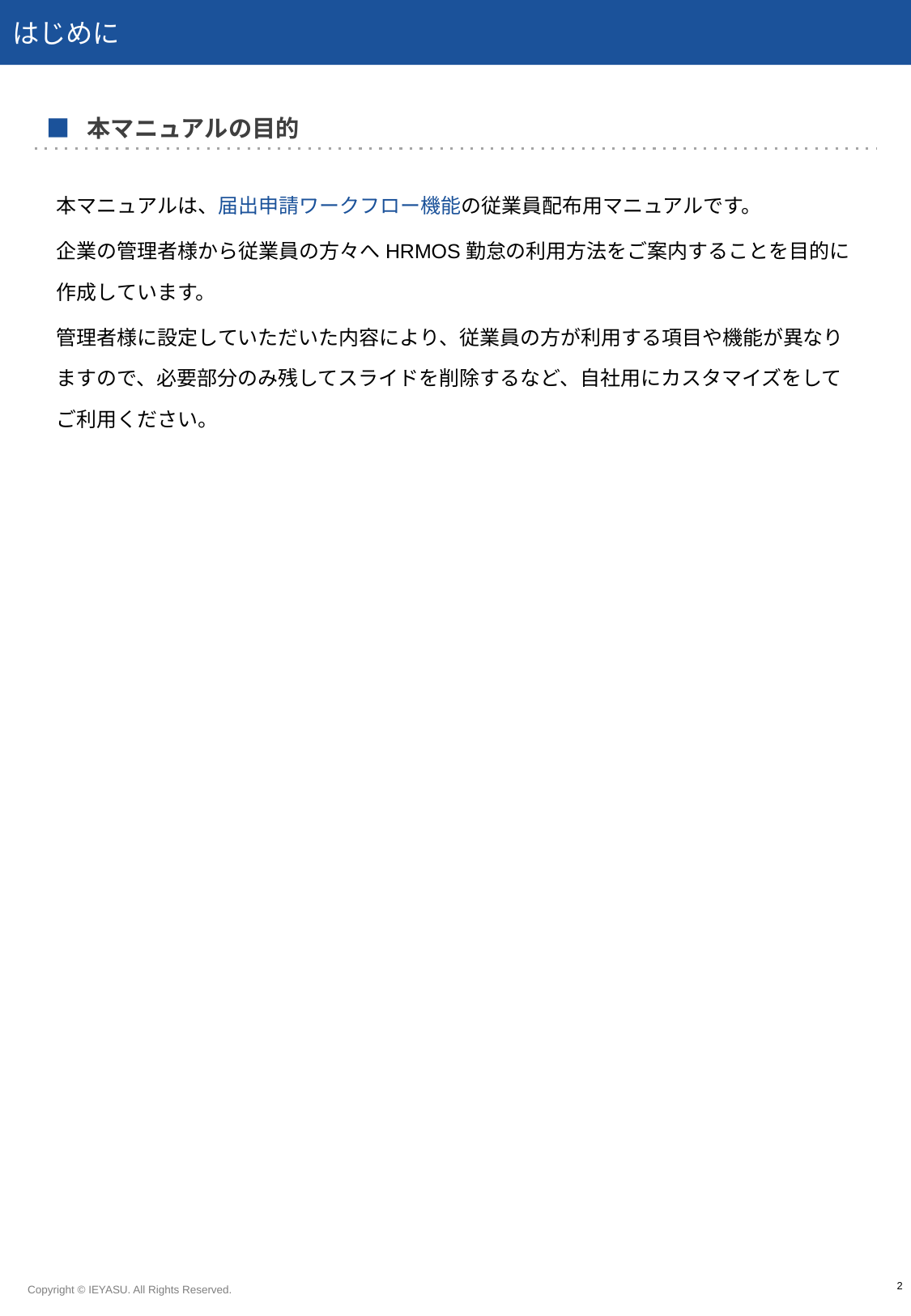

# はじめに
■  本マニュアルの目的
本マニュアルは、届出申請ワークフロー機能の従業員配布用マニュアルです。
企業の管理者様から従業員の方々へHRMOS勤怠の利用方法をご案内することを目的に作成しています。
管理者様に設定していただいた内容により、従業員の方が利用する項目や機能が異なりますので、必要部分のみ残してスライドを削除するなど、自社用にカスタマイズをしてご利用ください。